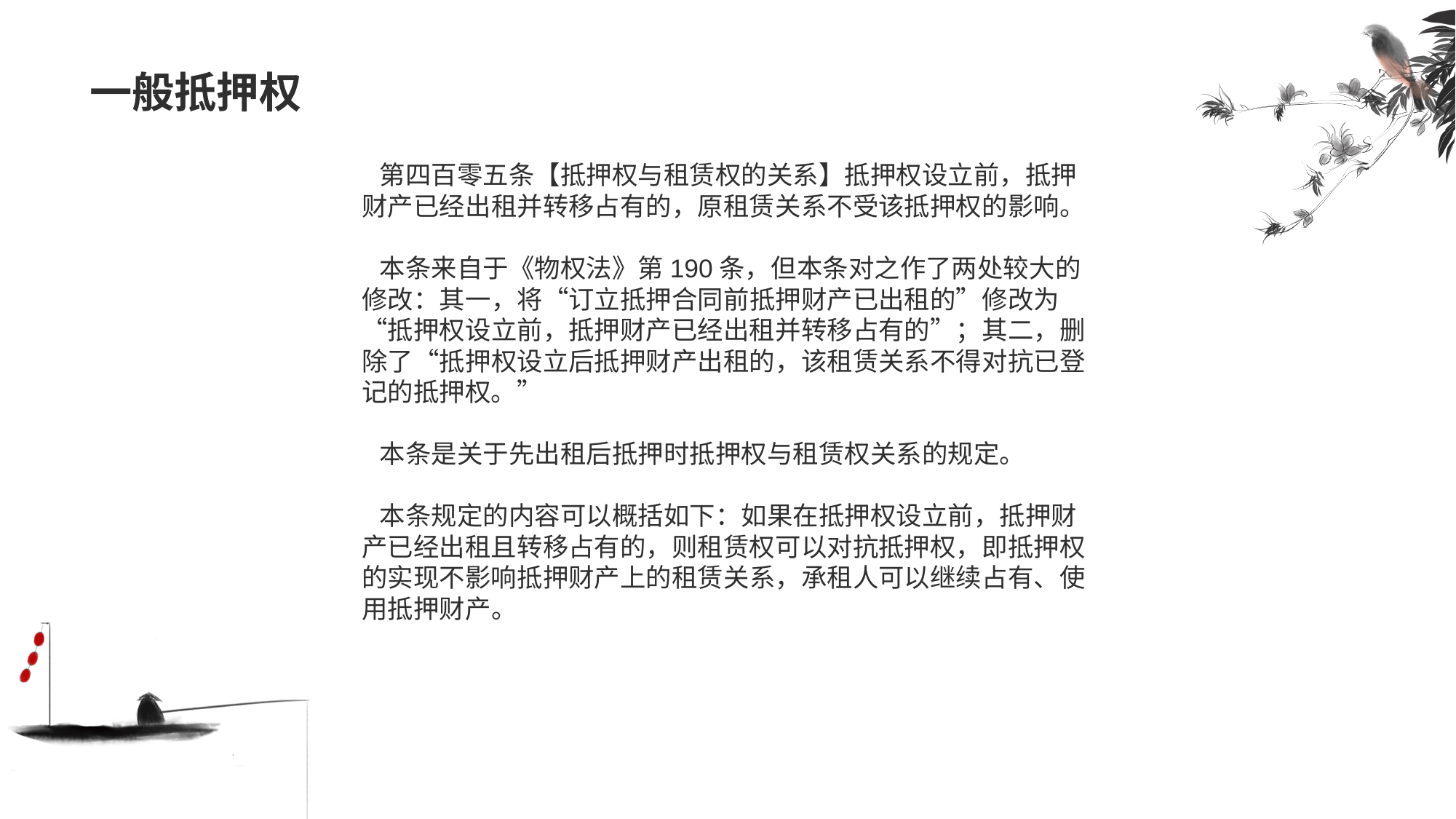

# 一般抵押权

  第四百零五条【抵押权与租赁权的关系】抵押权设立前，抵押财产已经出租并转移占有的，原租赁关系不受该抵押权的影响。

  本条来自于《物权法》第190条，但本条对之作了两处较大的修改：其一，将“订立抵押合同前抵押财产已出租的”修改为“抵押权设立前，抵押财产已经出租并转移占有的”；其二，删除了“抵押权设立后抵押财产出租的，该租赁关系不得对抗已登记的抵押权。”

  本条是关于先出租后抵押时抵押权与租赁权关系的规定。

  本条规定的内容可以概括如下：如果在抵押权设立前，抵押财产已经出租且转移占有的，则租赁权可以对抗抵押权，即抵押权的实现不影响抵押财产上的租赁关系，承租人可以继续占有、使用抵押财产。
119